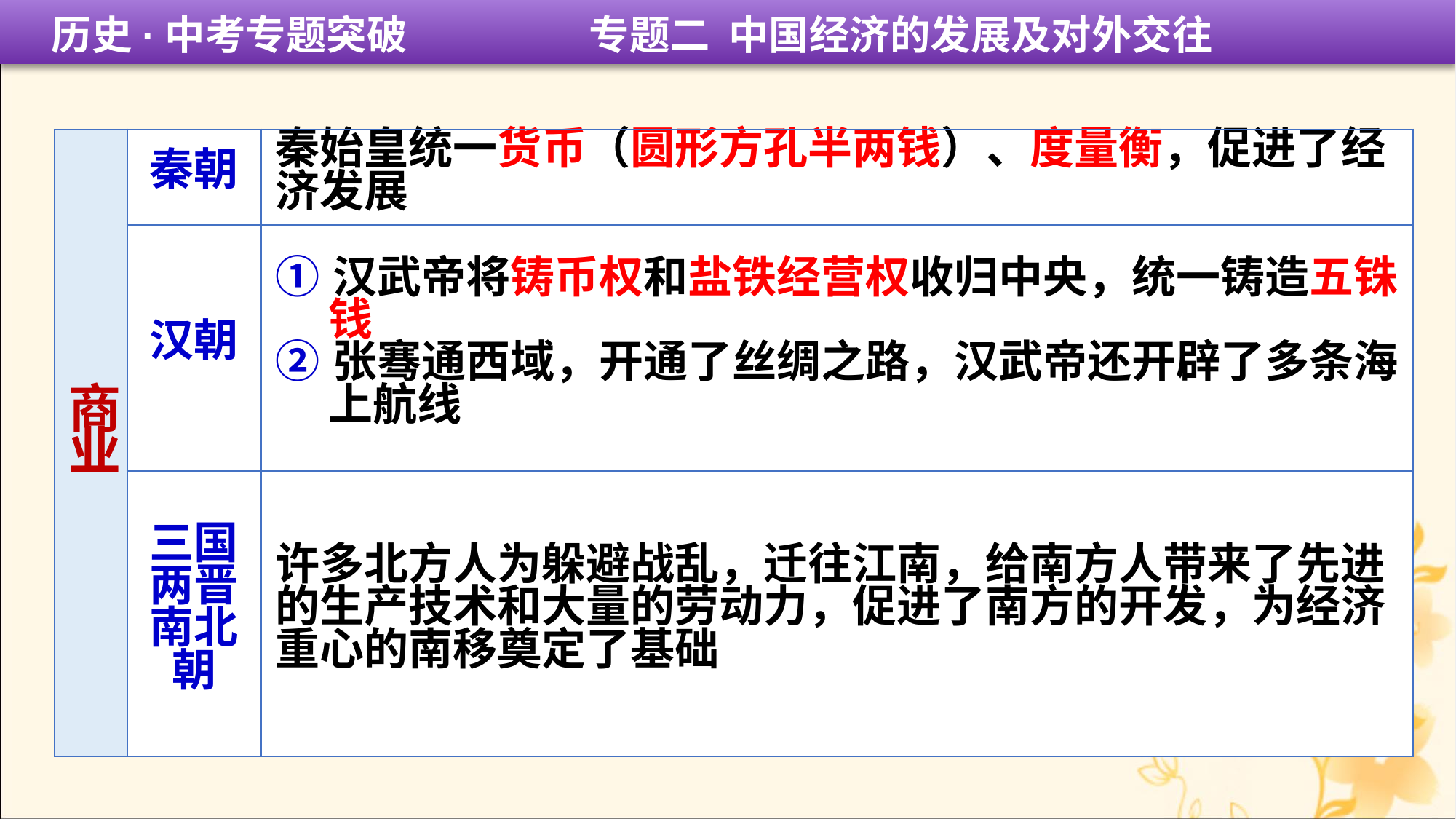

历史·中考专题突破                    专题二  中国经济的发展及对外交往
| 商 业 | 秦朝 | 秦始皇统一货币（圆形方孔半两钱）、度量衡，促进了经济发展 |
| --- | --- | --- |
|  | 汉朝 | ①汉武帝将铸币权和盐铁经营权收归中央，统一铸造五铢 钱 ②张骞通西域，开通了丝绸之路，汉武帝还开辟了多条海 上航线 |
|  | 三国两晋南北朝 | 许多北方人为躲避战乱，迁往江南，给南方人带来了先进的生产技术和大量的劳动力，促进了南方的开发，为经济重心的南移奠定了基础 |